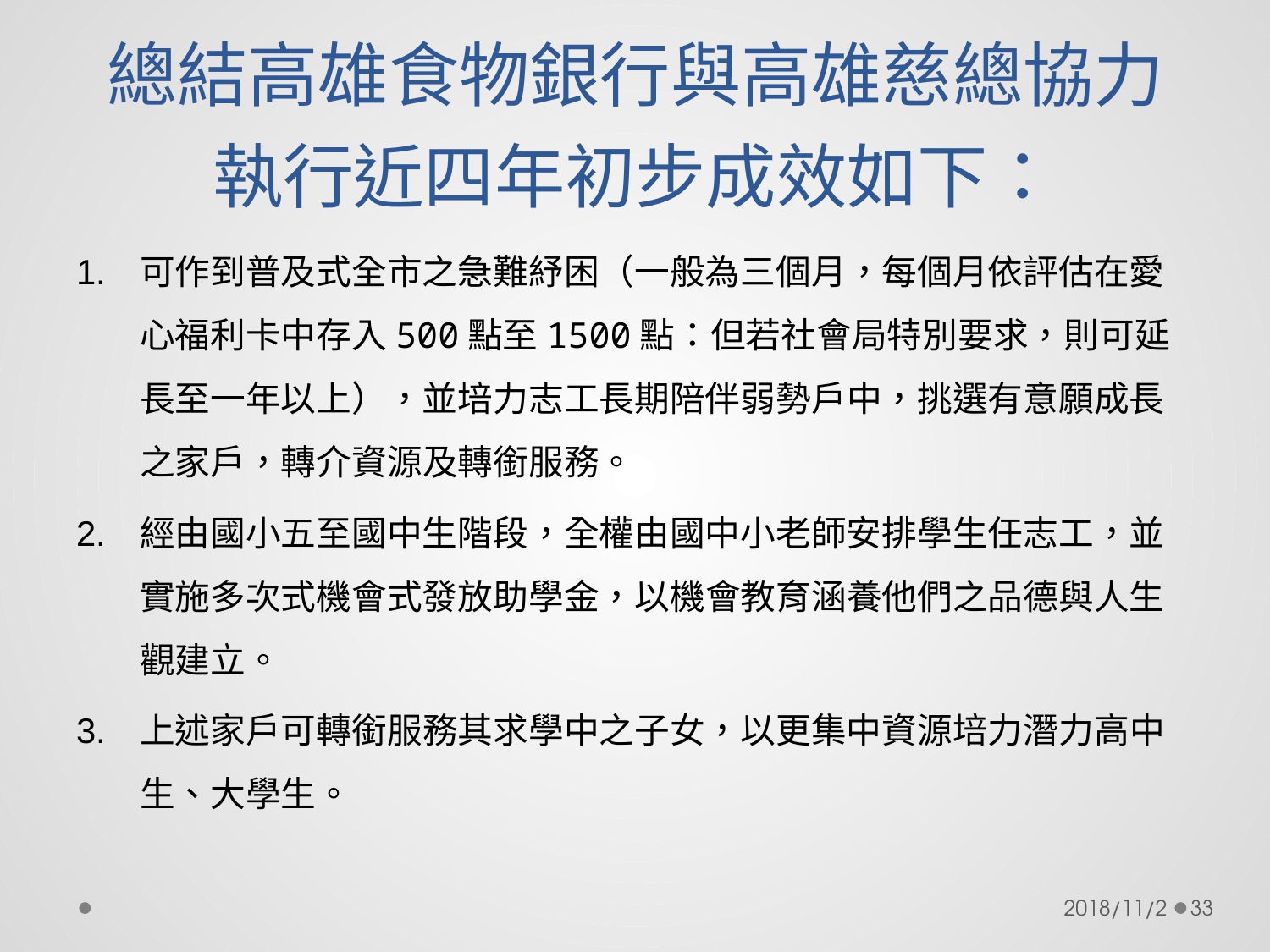

# 總結高雄食物銀行與高雄慈總協力 執行近四年初步成效如下：
可作到普及式全市之急難紓困（一般為三個月，每個月依評估在愛心福利卡中存入500點至1500點：但若社會局特別要求，則可延長至一年以上），並培力志工長期陪伴弱勢戶中，挑選有意願成長之家戶，轉介資源及轉銜服務。
經由國小五至國中生階段，全權由國中小老師安排學生任志工，並實施多次式機會式發放助學金，以機會教育涵養他們之品德與人生觀建立。
上述家戶可轉銜服務其求學中之子女，以更集中資源培力潛力高中生、大學生。

2018/11/2
33